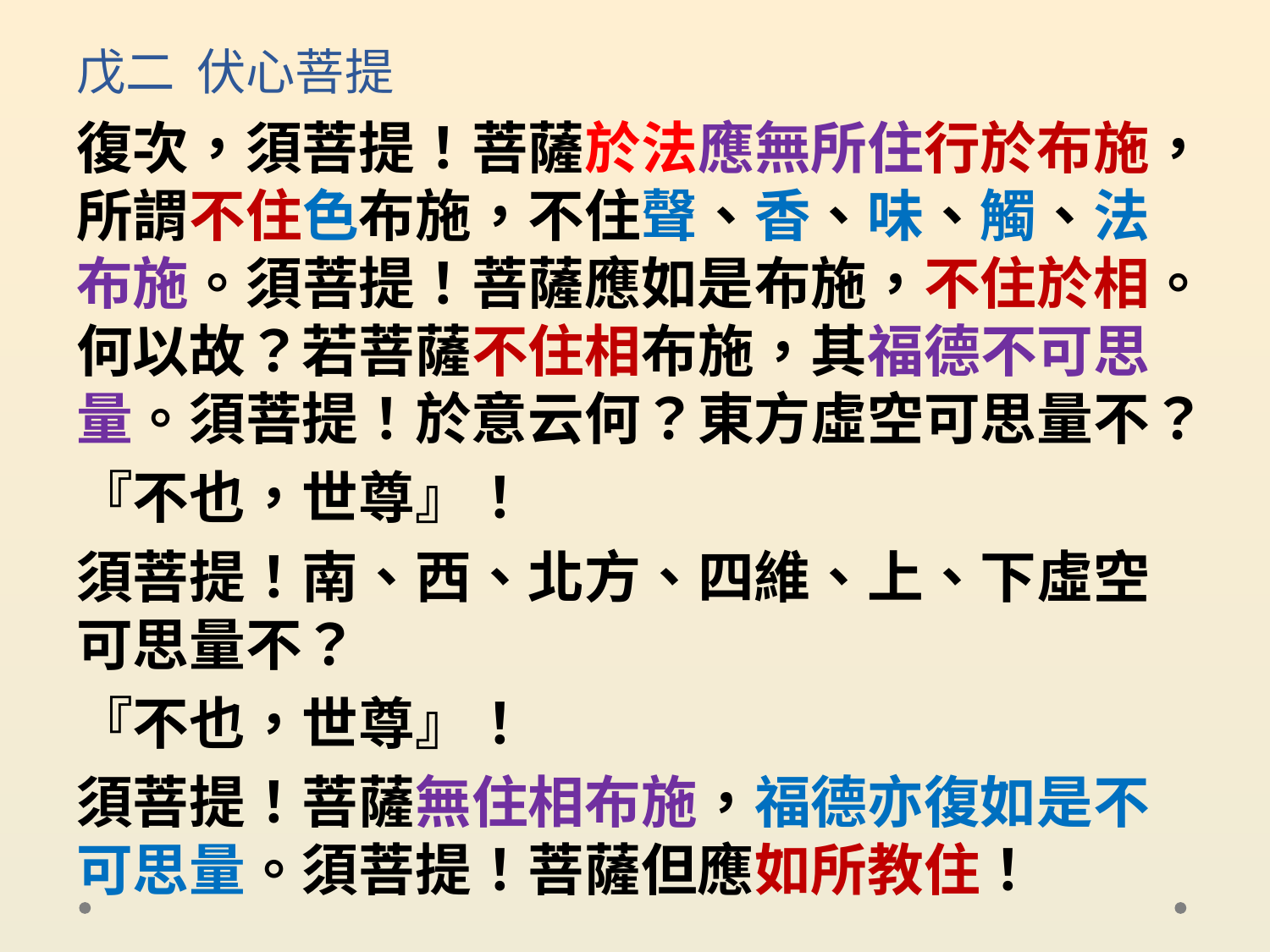

# 戊二  伏心菩提
復次，須菩提！菩薩於法應無所住行於布施，所謂不住色布施，不住聲、香、味、觸、法布施。須菩提！菩薩應如是布施，不住於相。何以故？若菩薩不住相布施，其福德不可思量。須菩提！於意云何？東方虛空可思量不？
『不也，世尊』！
須菩提！南、西、北方、四維、上、下虛空可思量不？
『不也，世尊』！
須菩提！菩薩無住相布施，福德亦復如是不可思量。須菩提！菩薩但應如所教住！